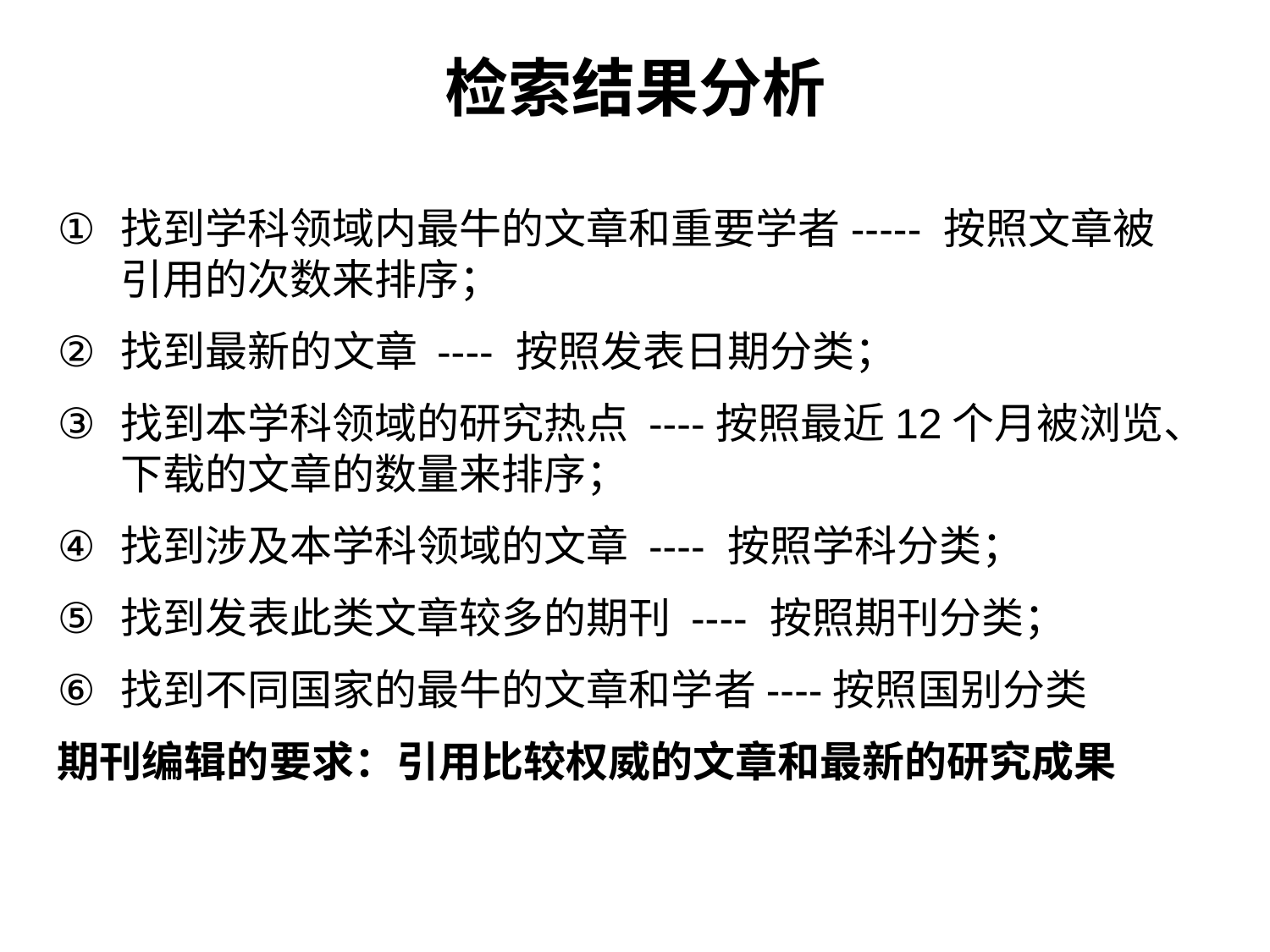

检索结果分析
找到学科领域内最牛的文章和重要学者----- 按照文章被引用的次数来排序；
找到最新的文章 ---- 按照发表日期分类；
找到本学科领域的研究热点 ----按照最近12个月被浏览、下载的文章的数量来排序；
找到涉及本学科领域的文章 ---- 按照学科分类；
找到发表此类文章较多的期刊 ---- 按照期刊分类；
找到不同国家的最牛的文章和学者----按照国别分类
期刊编辑的要求：引用比较权威的文章和最新的研究成果